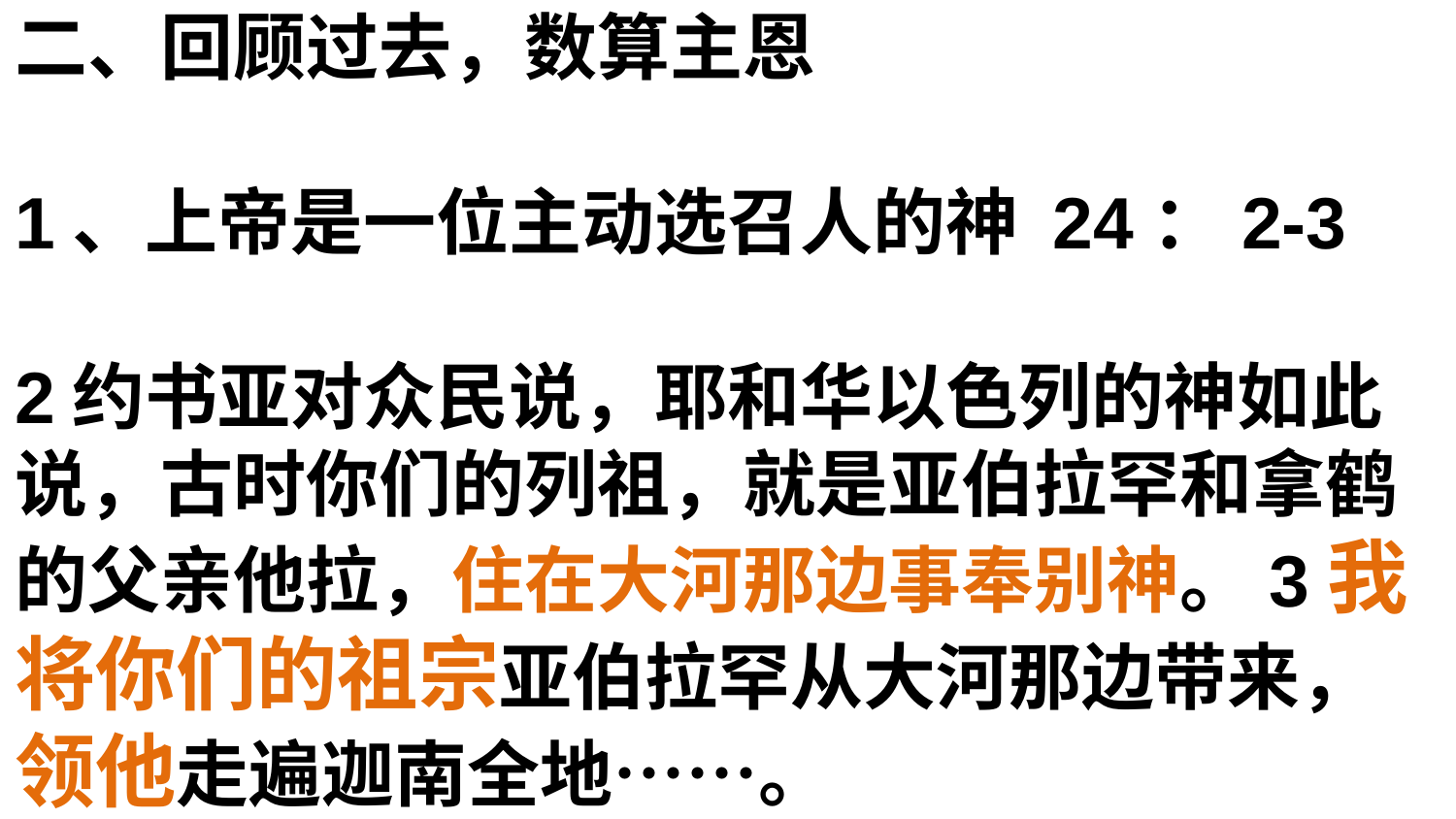

# 二、回顾过去，数算主恩 1、上帝是一位主动选召人的神 24：2-3 2约书亚对众民说，耶和华以色列的神如此说，古时你们的列祖，就是亚伯拉罕和拿鹤的父亲他拉，住在大河那边事奉别神。3我将你们的祖宗亚伯拉罕从大河那边带来，领他走遍迦南全地……。